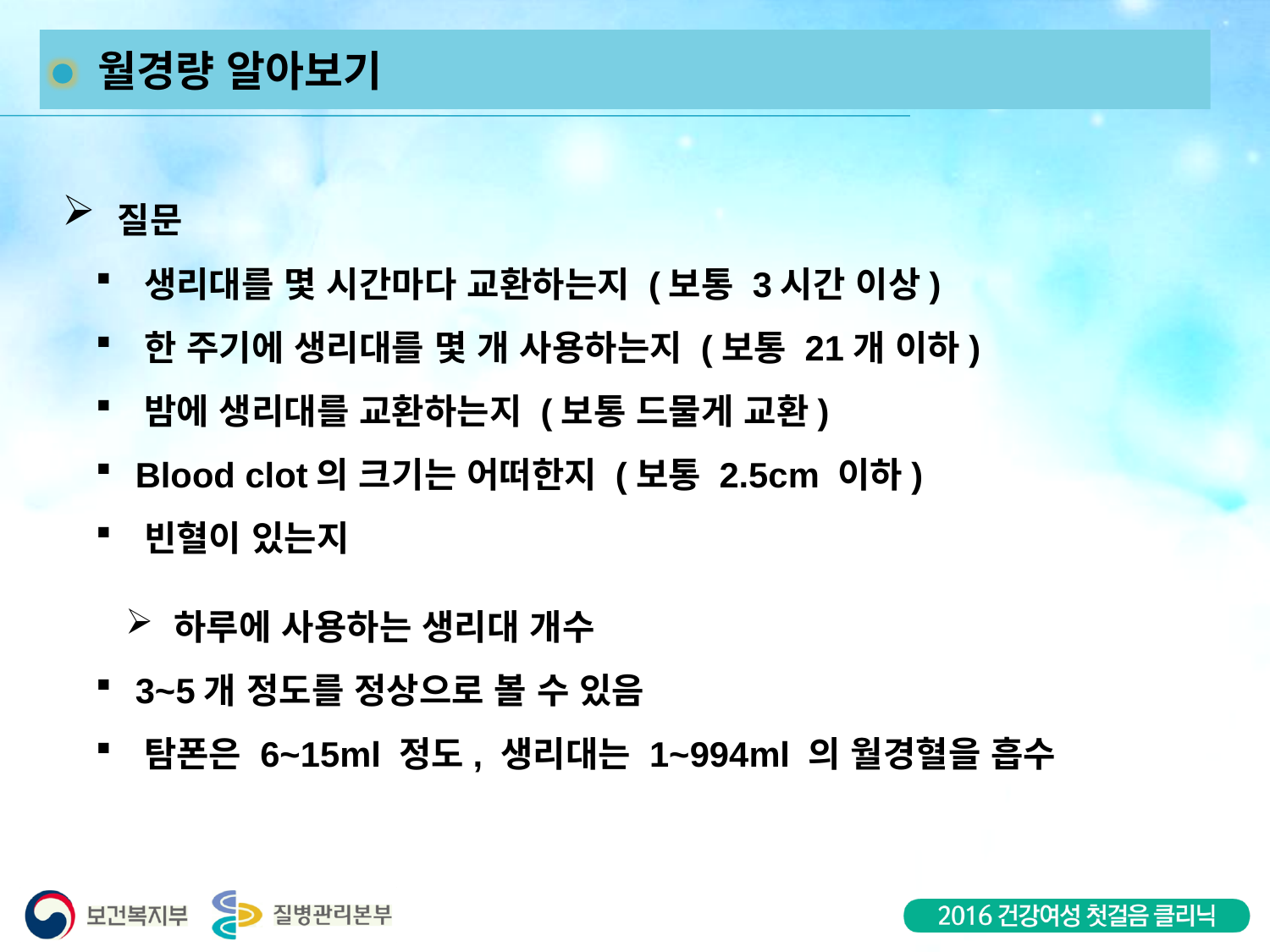

월경량 알아보기

 질문
 생리대를 몇 시간마다 교환하는지 (보통 3시간 이상)
 한 주기에 생리대를 몇 개 사용하는지 (보통 21개 이하)
 밤에 생리대를 교환하는지 (보통 드물게 교환)
 Blood clot의 크기는 어떠한지 (보통 2.5cm 이하)
 빈혈이 있는지

 하루에 사용하는 생리대 개수
 3~5개 정도를 정상으로 볼 수 있음
 탐폰은 6~15ml 정도, 생리대는 1~994ml 의 월경혈을 흡수